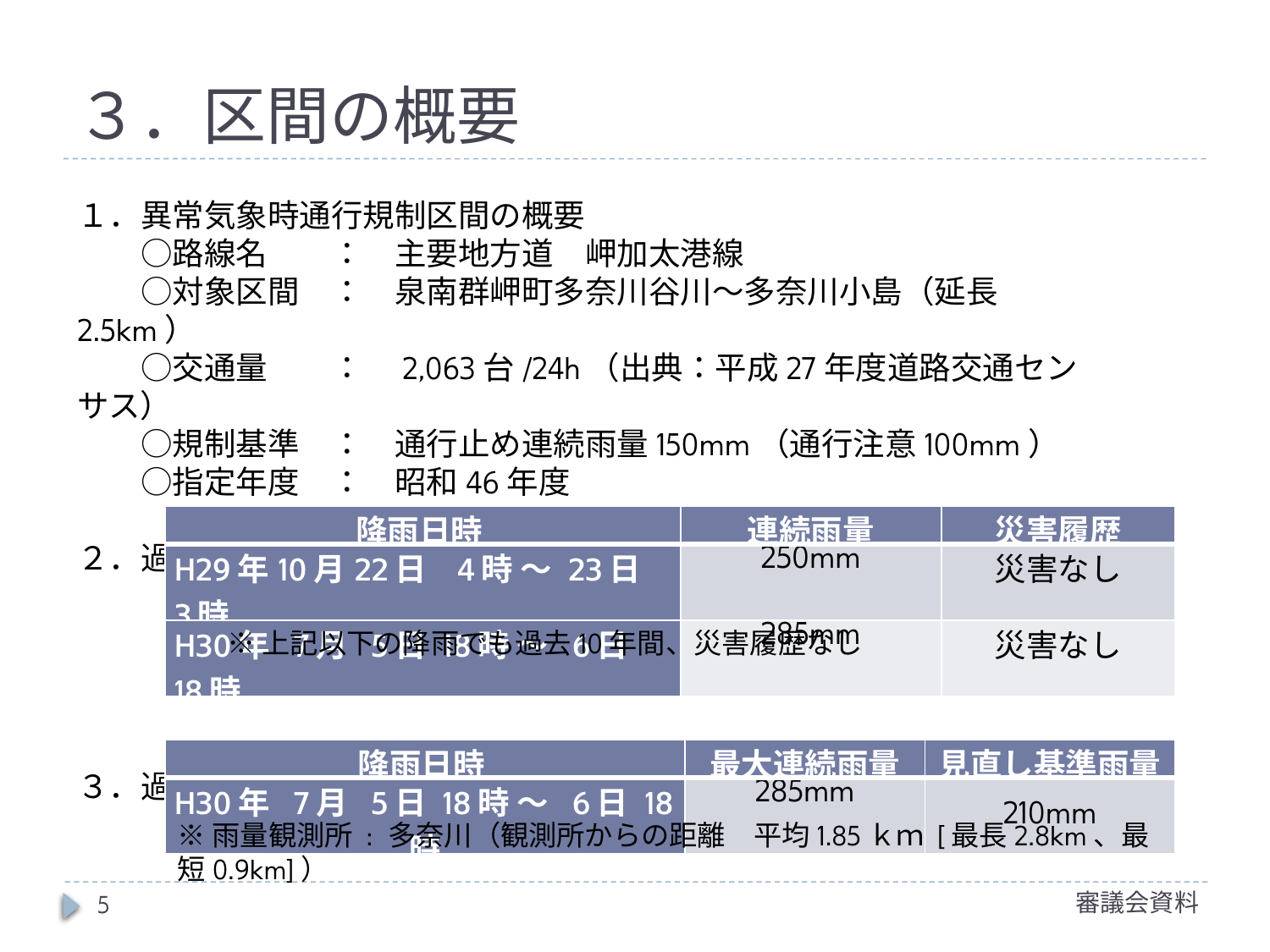

# ３．区間の概要
１．異常気象時通行規制区間の概要
　　○路線名	：　主要地方道　岬加太港線
　　○対象区間	：　泉南群岬町多奈川谷川～多奈川小島（延長2.5km）
　　○交通量	：　2,063台/24h（出典：平成27年度道路交通センサス）
　　○規制基準	：　通行止め連続雨量150mm（通行注意100mm）
　　○指定年度	：　昭和46年度

２．過去の雨量履歴及び災害履歴

３．過去の最大連続雨量と基準の見直し

| 降雨日時 | 連続雨量 | 災害履歴 |
| --- | --- | --- |
| H29年10月22日 4時 ～ 23日 3時 | 250mm | 災害なし |
| H30年 7月 5日 18時 ～ 6日 18時 | 285mm | 災害なし |
※上記以下の降雨でも過去10年間、災害履歴なし
| 降雨日時 | 最大連続雨量 | 見直し基準雨量 |
| --- | --- | --- |
| H30年 7月 5日 18時 ～ 6日 18時 | 285mm | 210mm |
※雨量観測所 : 多奈川（観測所からの距離　平均1.85ｋｍ [最長2.8km、最短0.9km]）
審議会資料
5